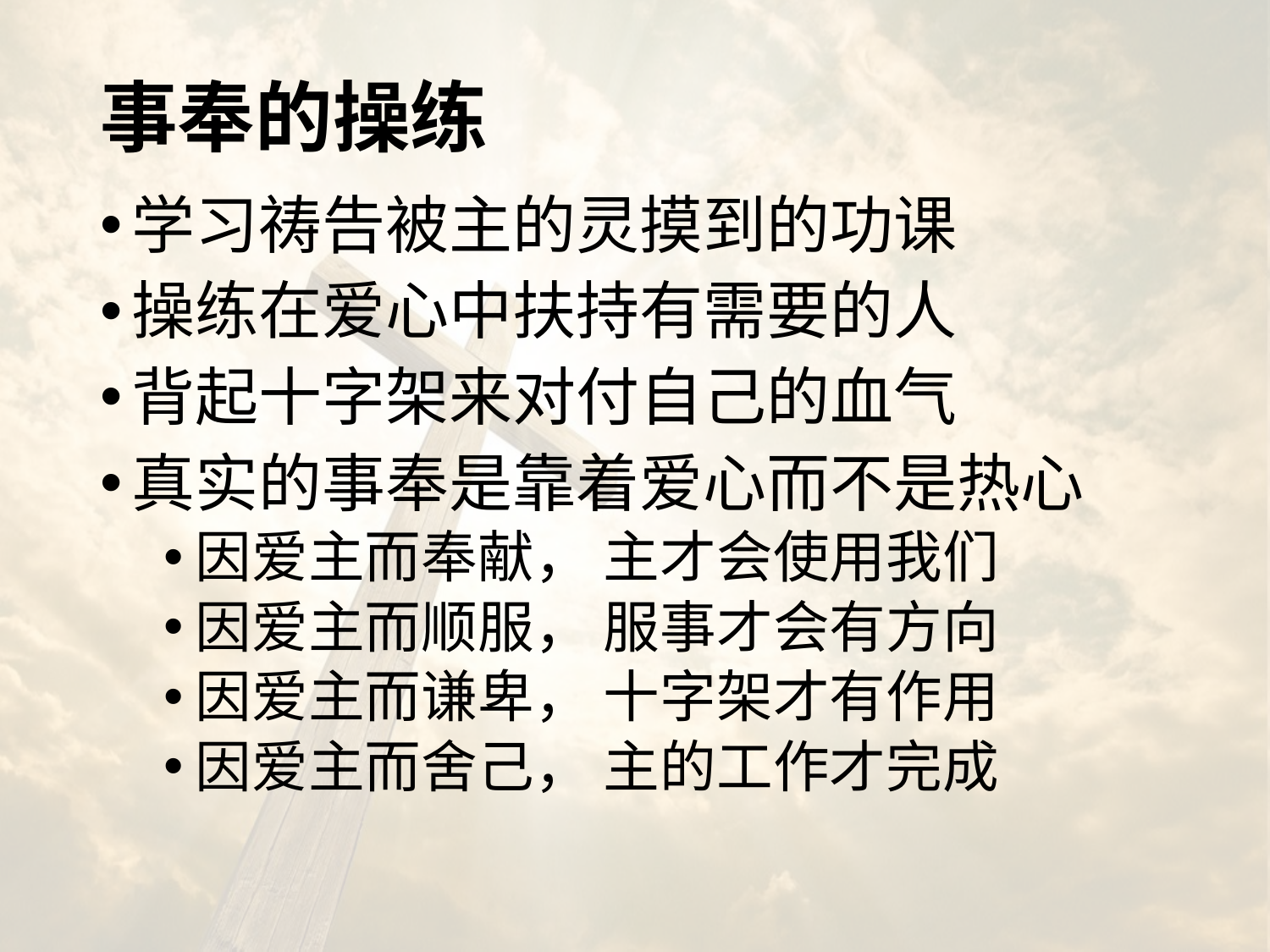

# 事奉的操练
学习祷告被主的灵摸到的功课
操练在爱心中扶持有需要的人
背起十字架来对付自己的血气
真实的事奉是靠着爱心而不是热心
因爱主而奉献， 主才会使用我们
因爱主而顺服， 服事才会有方向
因爱主而谦卑， 十字架才有作用
因爱主而舍己， 主的工作才完成